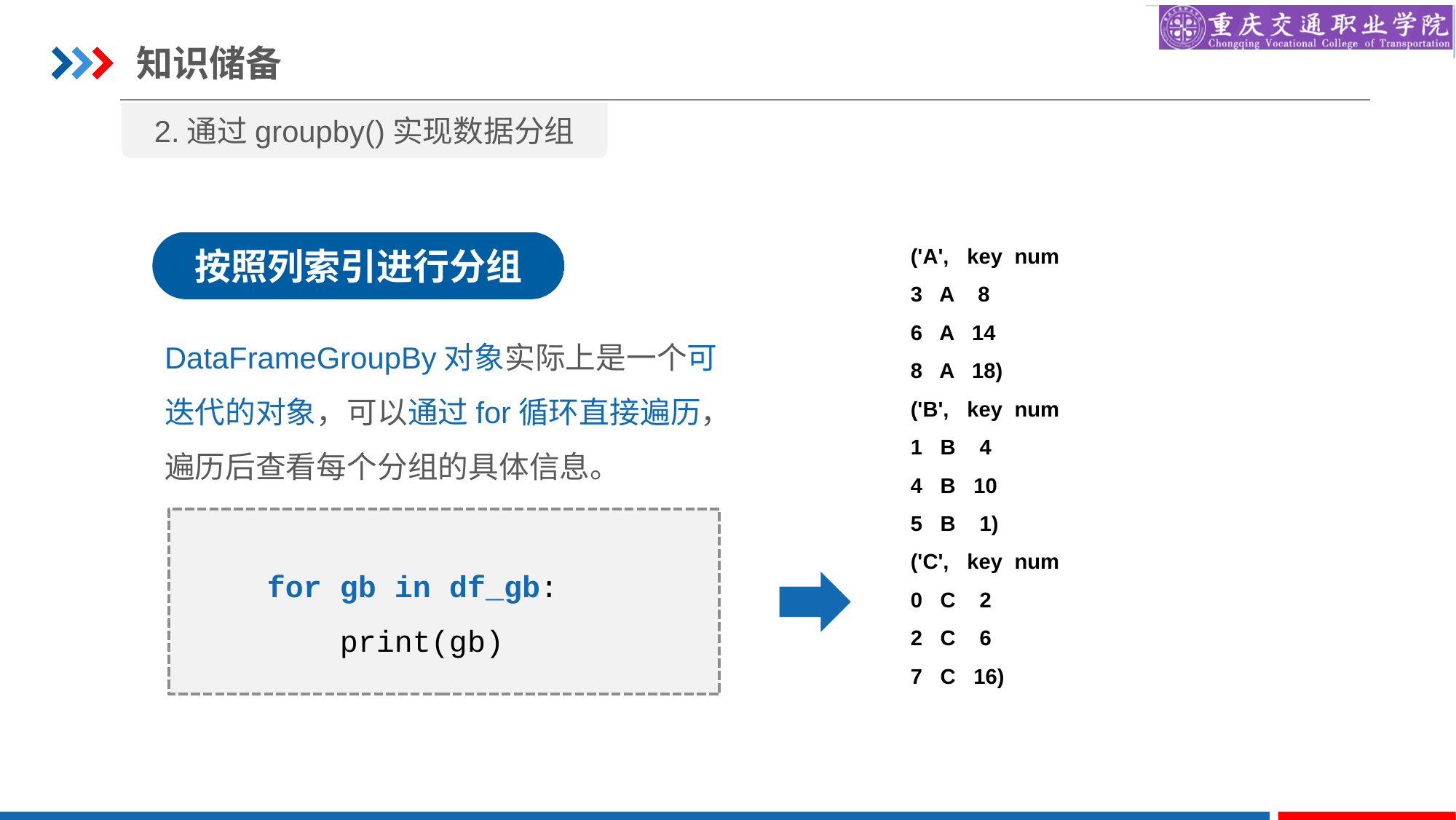

知识储备

2.通过groupby()实现数据分组
('A',   key  num
3   A    8
6   A   14
8   A   18)
('B',   key  num
1   B    4
4   B   10
5   B    1)
('C',   key  num
0   C    2
2   C    6
7   C   16)
按照列索引进行分组
DataFrameGroupBy对象实际上是一个可迭代的对象，可以通过for循环直接遍历，遍历后查看每个分组的具体信息。

for gb in df_gb:
    print(gb)